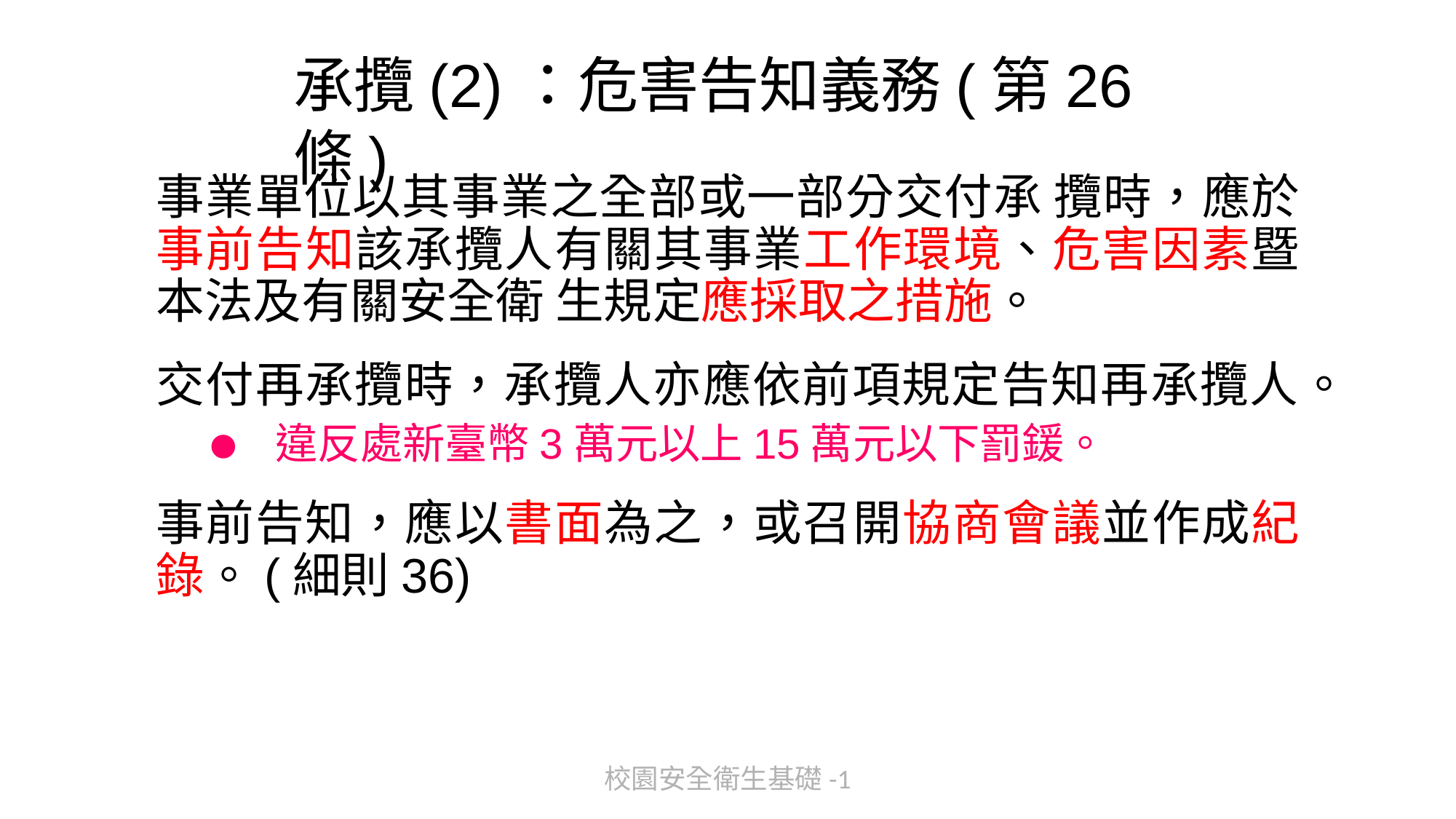

# 承攬(2)：危害告知義務(第26條)
事業單位以其事業之全部或一部分交付承 攬時，應於事前告知該承攬人有關其事業工作環境、危害因素暨本法及有關安全衛 生規定應採取之措施。
交付再承攬時，承攬人亦應依前項規定告知再承攬人。
⚫違反處新臺幣3萬元以上15萬元以下罰鍰。
事前告知，應以書面為之，或召開協商會議並作成紀錄。(細則36)
校園安全衛生基礎-1
42